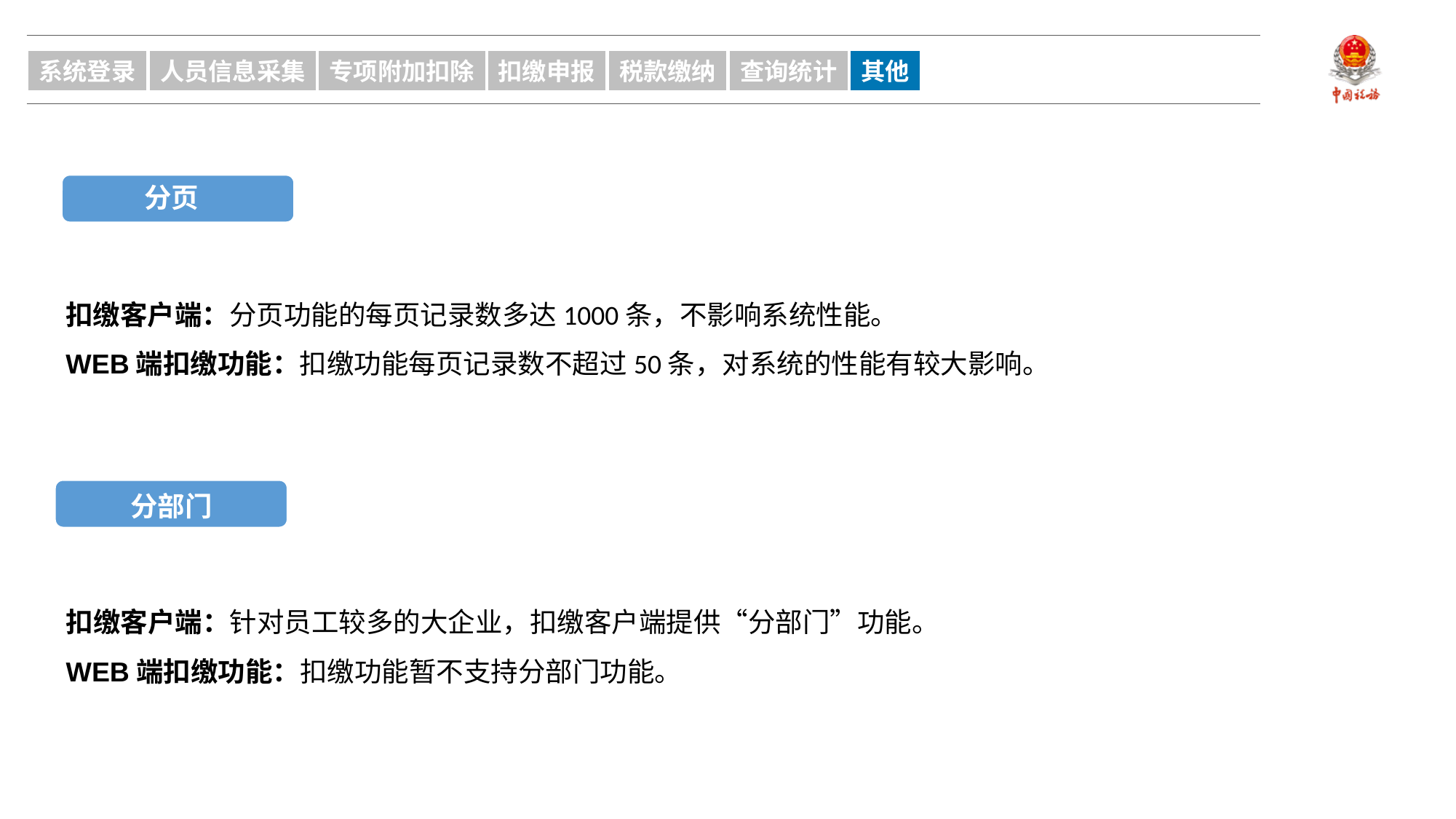

系统登录
人员信息采集
专项附加扣除
扣缴申报
税款缴纳
查询统计
其他

分页
扣缴客户端：分页功能的每页记录数多达1000条，不影响系统性能。
WEB端扣缴功能：扣缴功能每页记录数不超过50条，对系统的性能有较大影响。

分部门
扣缴客户端：针对员工较多的大企业，扣缴客户端提供“分部门”功能。
WEB端扣缴功能：扣缴功能暂不支持分部门功能。